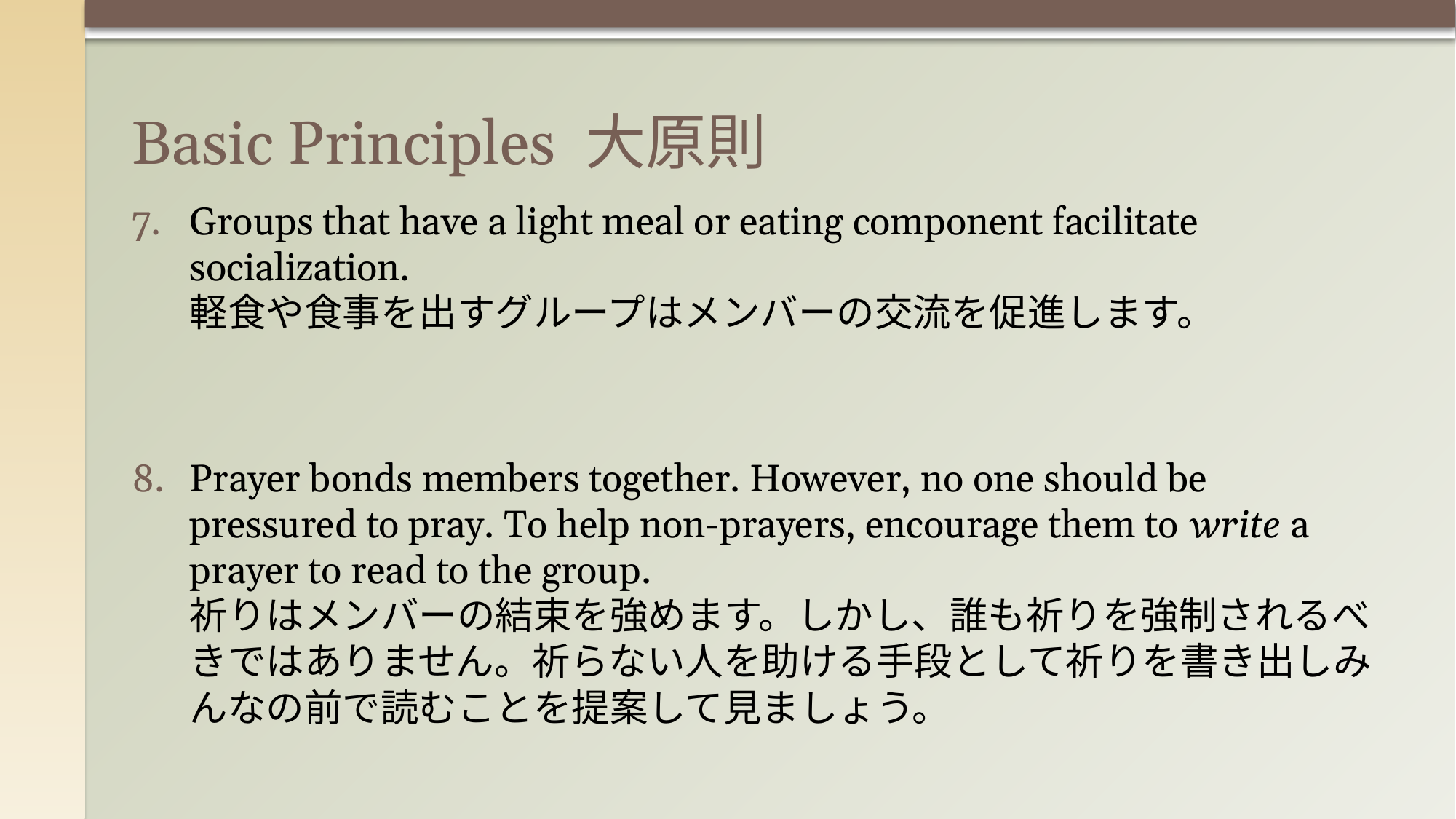

# Basic Principles 大原則
Groups that have a light meal or eating component facilitate socialization.
軽食や食事を出すグループはメンバーの交流を促進します。

Prayer bonds members together. However, no one should be pressured to pray. To help non-prayers, encourage them to write a prayer to read to the group.
祈りはメンバーの結束を強めます。しかし、誰も祈りを強制されるべきではありません。祈らない人を助ける手段として祈りを書き出しみんなの前で読むことを提案して見ましょう。